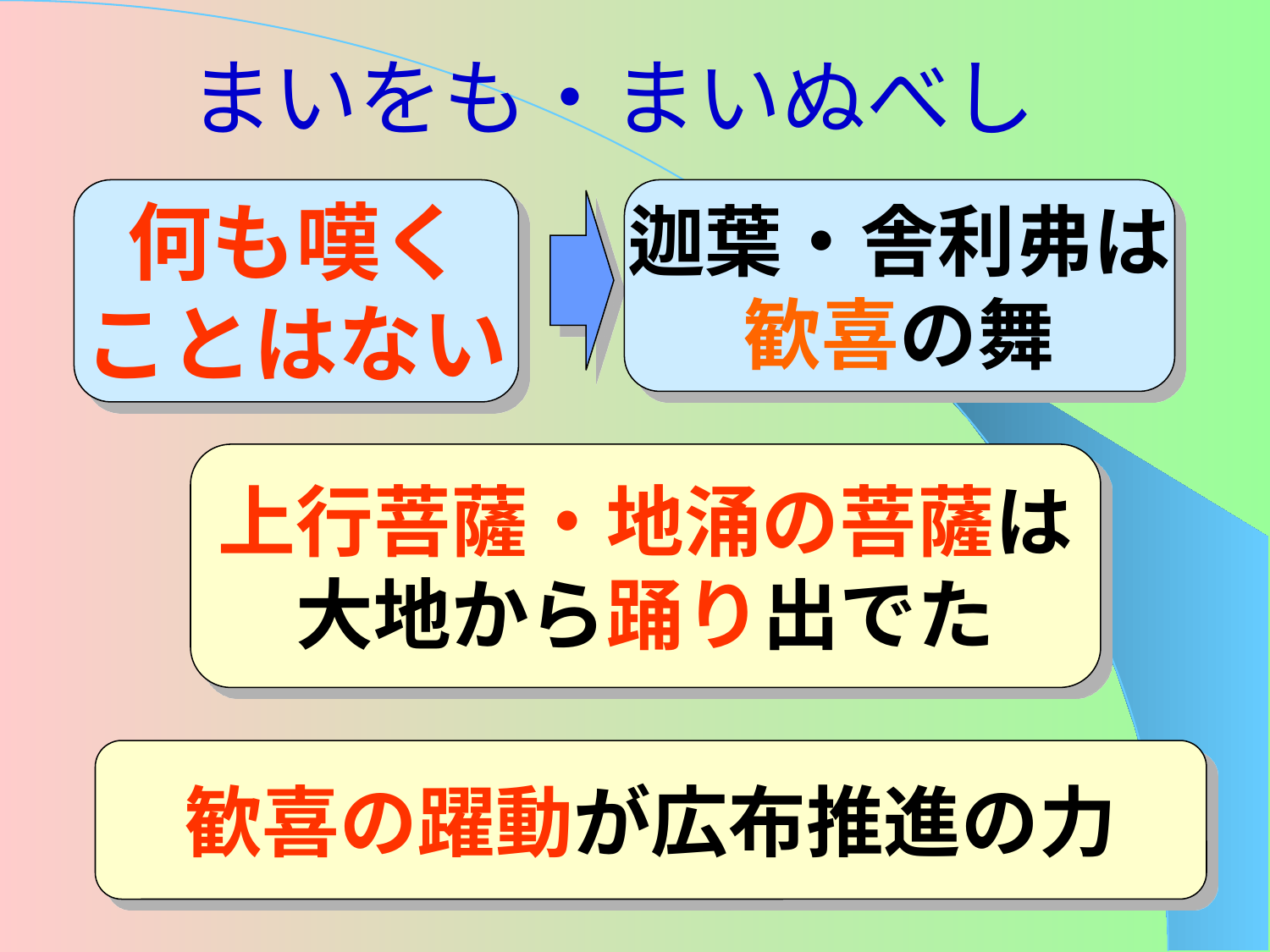

# まいをも・まいぬべし
何も嘆く
ことはない
迦葉・舎利弗は
歓喜の舞

上行菩薩・地涌の菩薩は
大地から踊り出でた
歓喜の躍動が広布推進の力